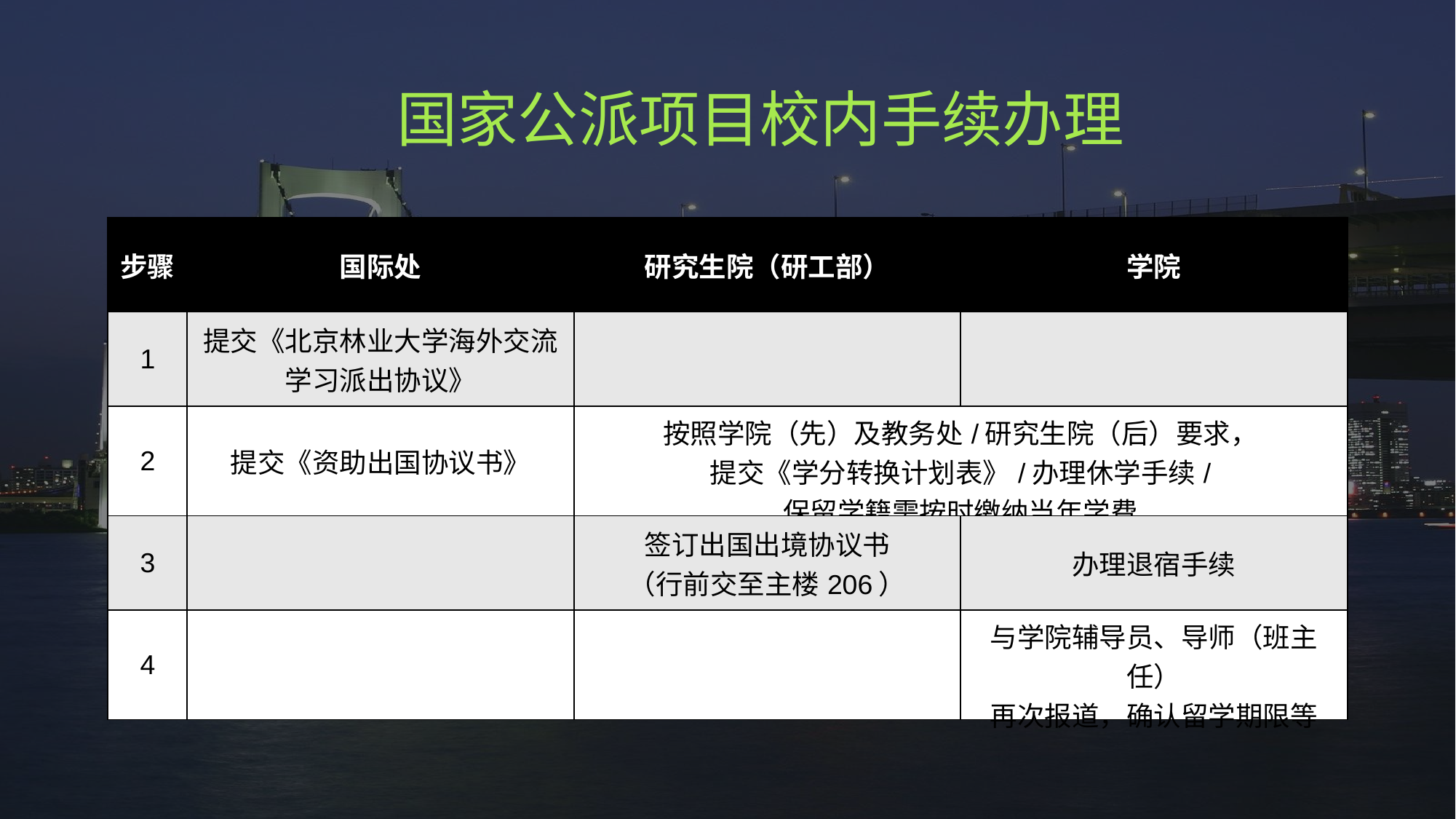

国家公派项目校内手续办理
| 步骤 | 国际处 | 研究生院（研工部） | 学院 |
| --- | --- | --- | --- |
| 1 | 提交《北京林业大学海外交流学习派出协议》 |  |  |
| 2 | 提交《资助出国协议书》 | 按照学院（先）及教务处/研究生院（后）要求， 提交《学分转换计划表》/办理休学手续/ 保留学籍需按时缴纳当年学费 |  |
| 3 |  | 签订出国出境协议书 （行前交至主楼206） | 办理退宿手续 |
| 4 |  |  | 与学院辅导员、导师（班主任） 再次报道，确认留学期限等 |